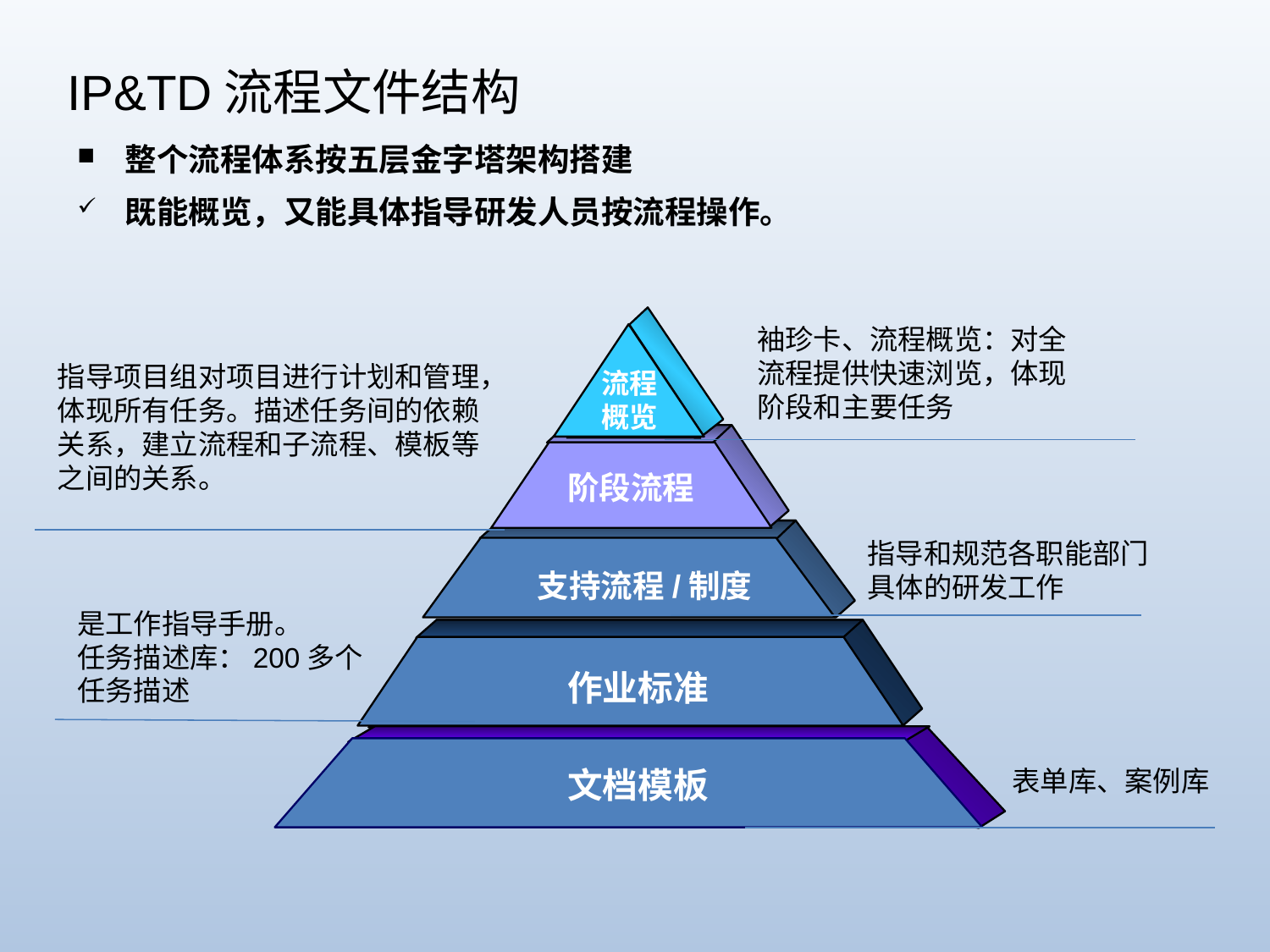

IP&TD流程文件结构
整个流程体系按五层金字塔架构搭建
既能概览，又能具体指导研发人员按流程操作。

袖珍卡、流程概览：对全流程提供快速浏览，体现阶段和主要任务
流程概览

指导项目组对项目进行计划和管理，体现所有任务。描述任务间的依赖关系，建立流程和子流程、模板等之间的关系。
阶段流程

指导和规范各职能部门具体的研发工作
支持流程/制度

是工作指导手册。
任务描述库：200多个任务描述
作业标准

文档模板
表单库、案例库